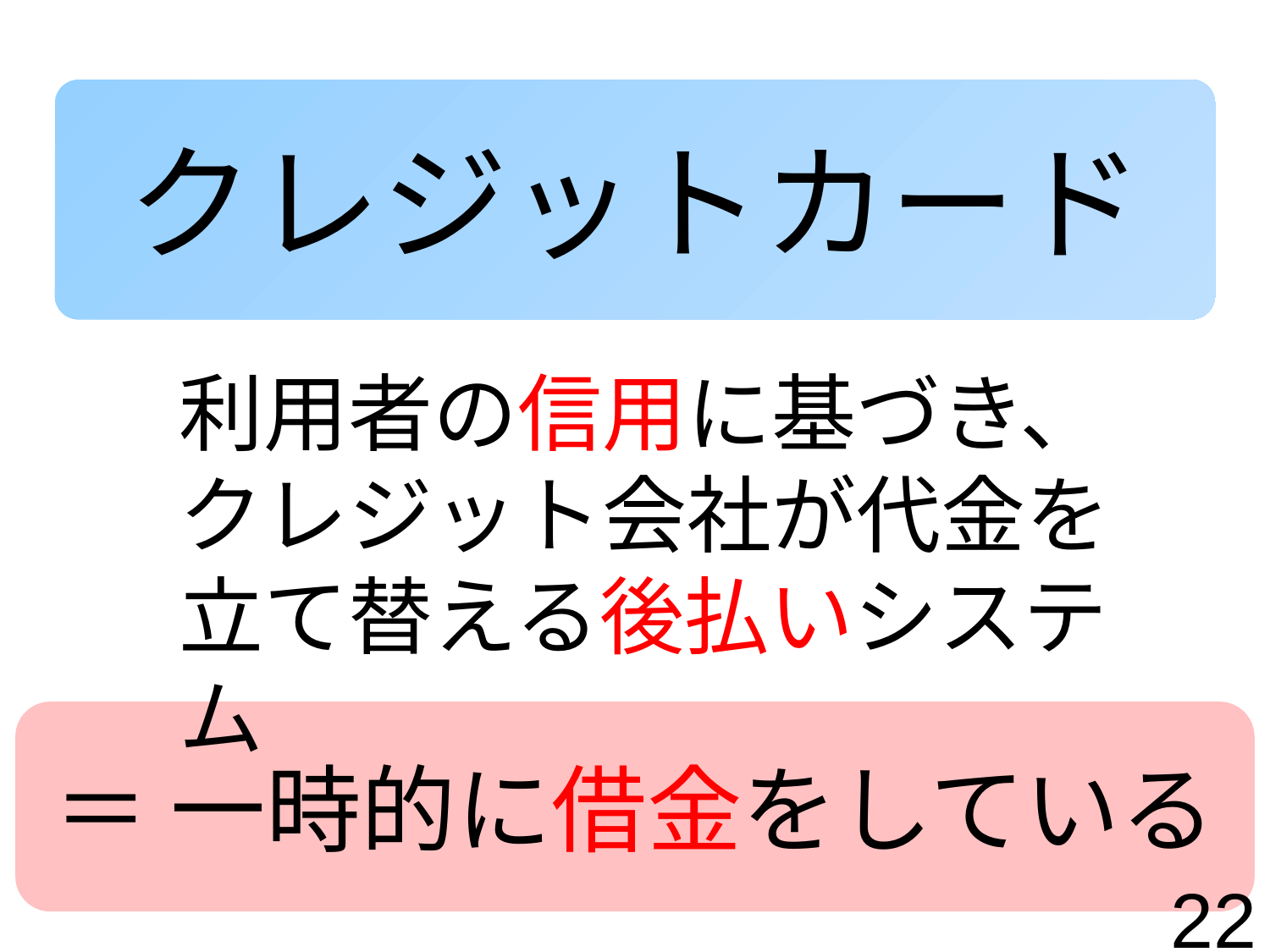

クレジットカード
利用者の信用に基づき、
クレジット会社が代金を
立て替える後払いシステム
＝ 一時的に借金をしている
22